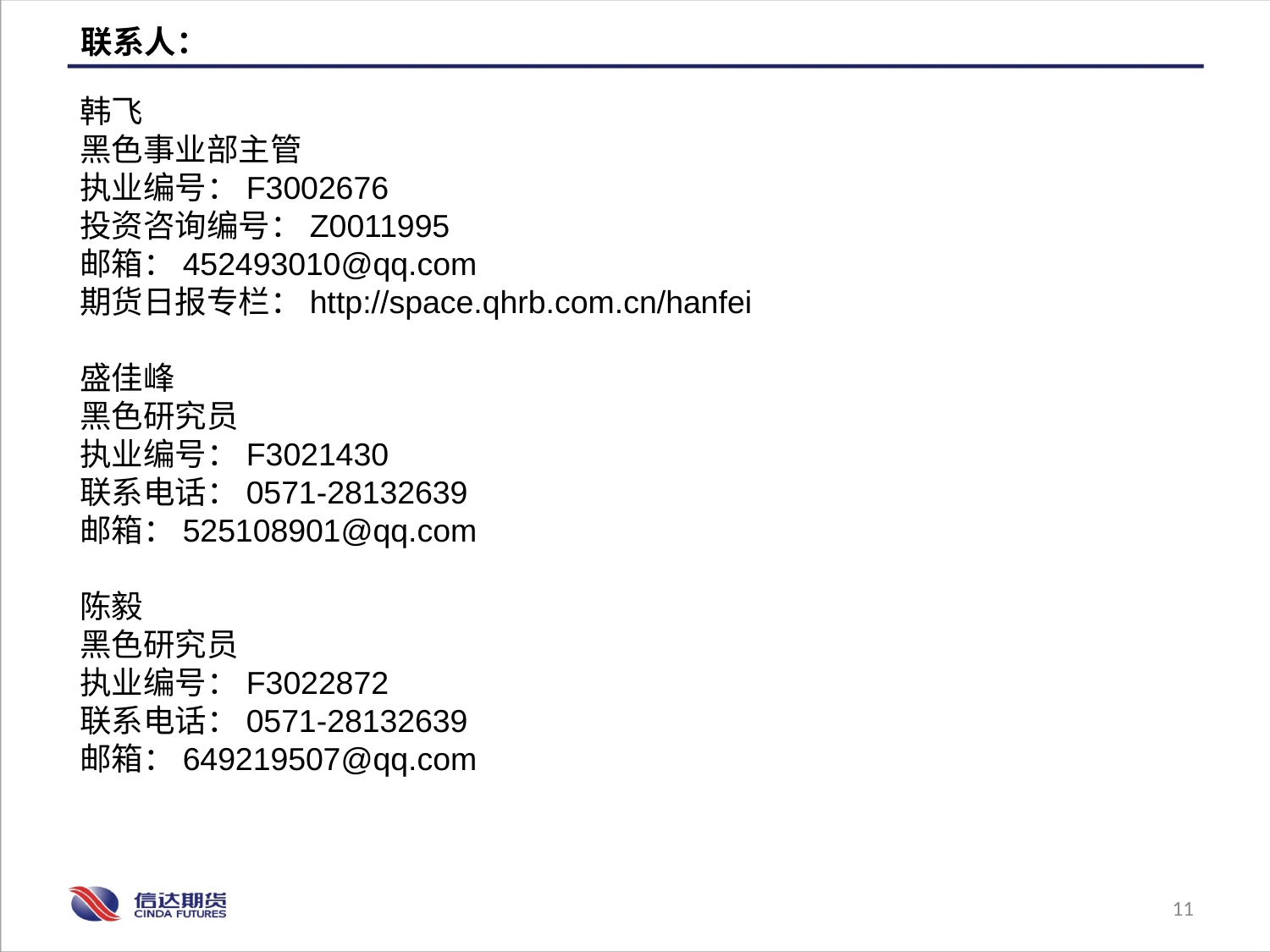

联系人：
韩飞
黑色事业部主管
执业编号：F3002676
投资咨询编号：Z0011995
邮箱：452493010@qq.com
期货日报专栏：http://space.qhrb.com.cn/hanfei

盛佳峰
黑色研究员
执业编号：F3021430
联系电话：0571-28132639
邮箱：525108901@qq.com

陈毅
黑色研究员
执业编号：F3022872
联系电话：0571-28132639
邮箱：649219507@qq.com
11